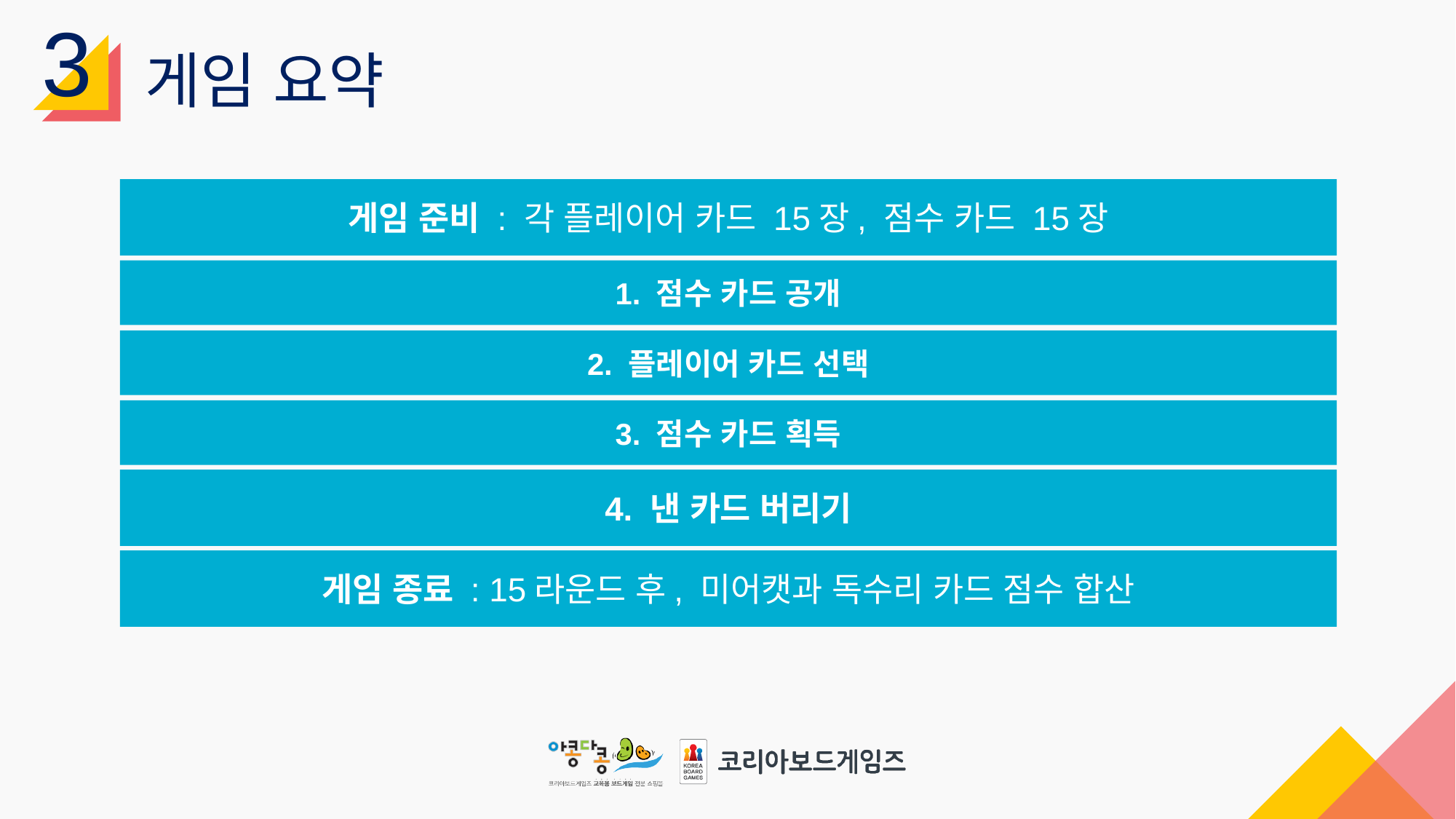

3
게임 요약
게임 준비 : 각 플레이어 카드 15장, 점수 카드 15장
1. 점수 카드 공개
2. 플레이어 카드 선택
3. 점수 카드 획득
4. 낸 카드 버리기
게임 종료 : 15라운드 후, 미어캣과 독수리 카드 점수 합산